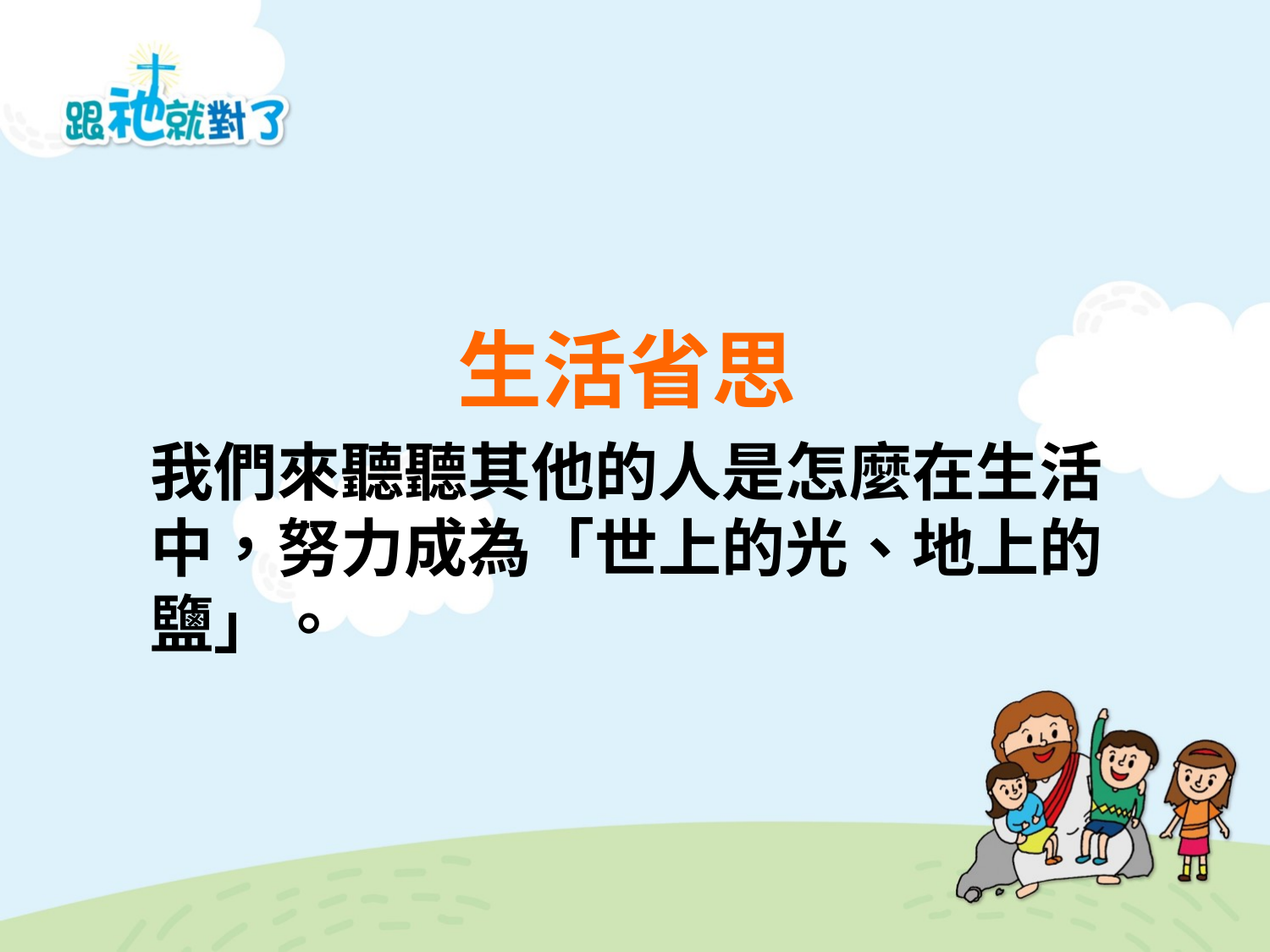

生活省思
我們來聽聽其他的人是怎麼在生活中，努力成為「世上的光、地上的鹽」。